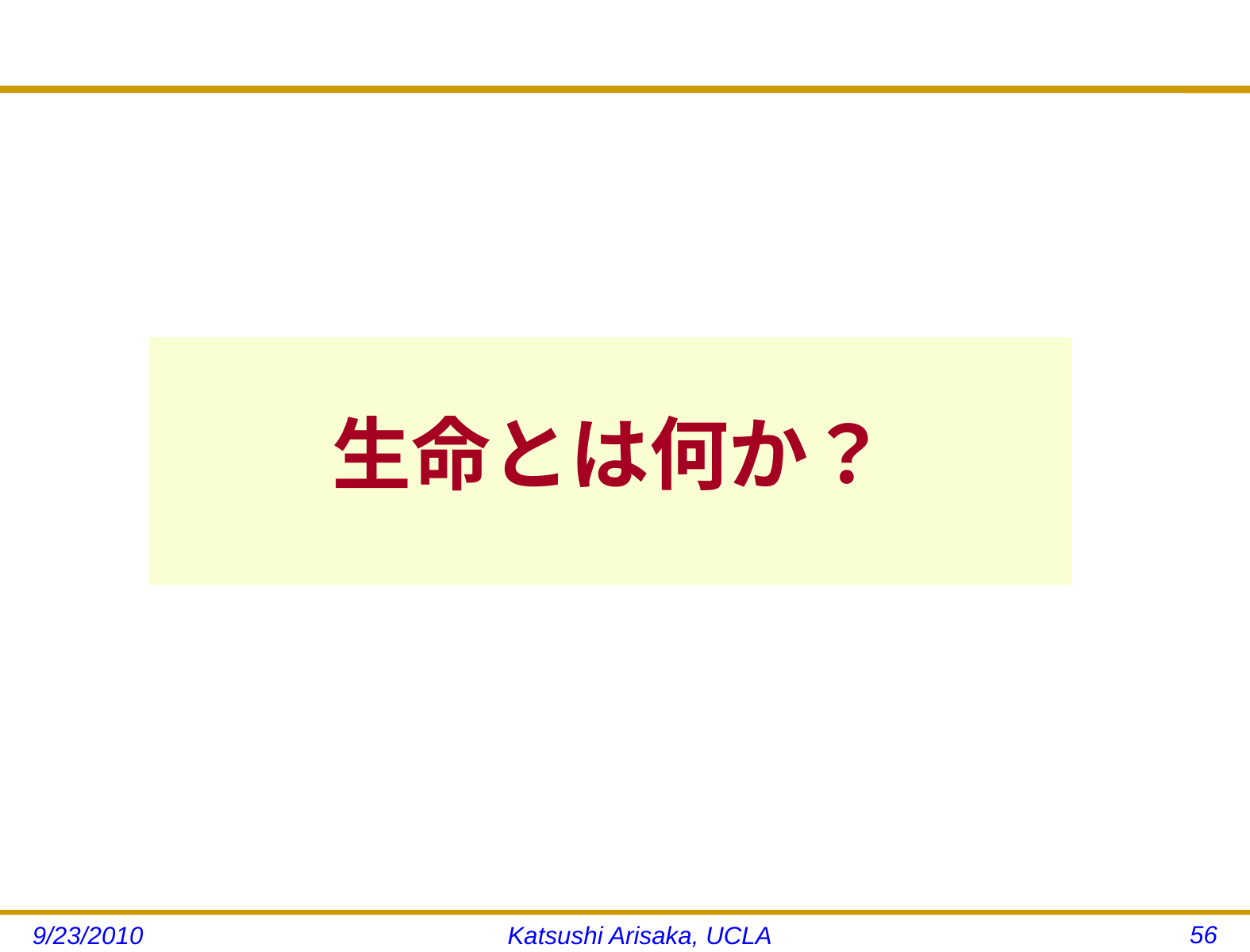

# 生命とは何か？
56
9/23/2010
Katsushi Arisaka, UCLA